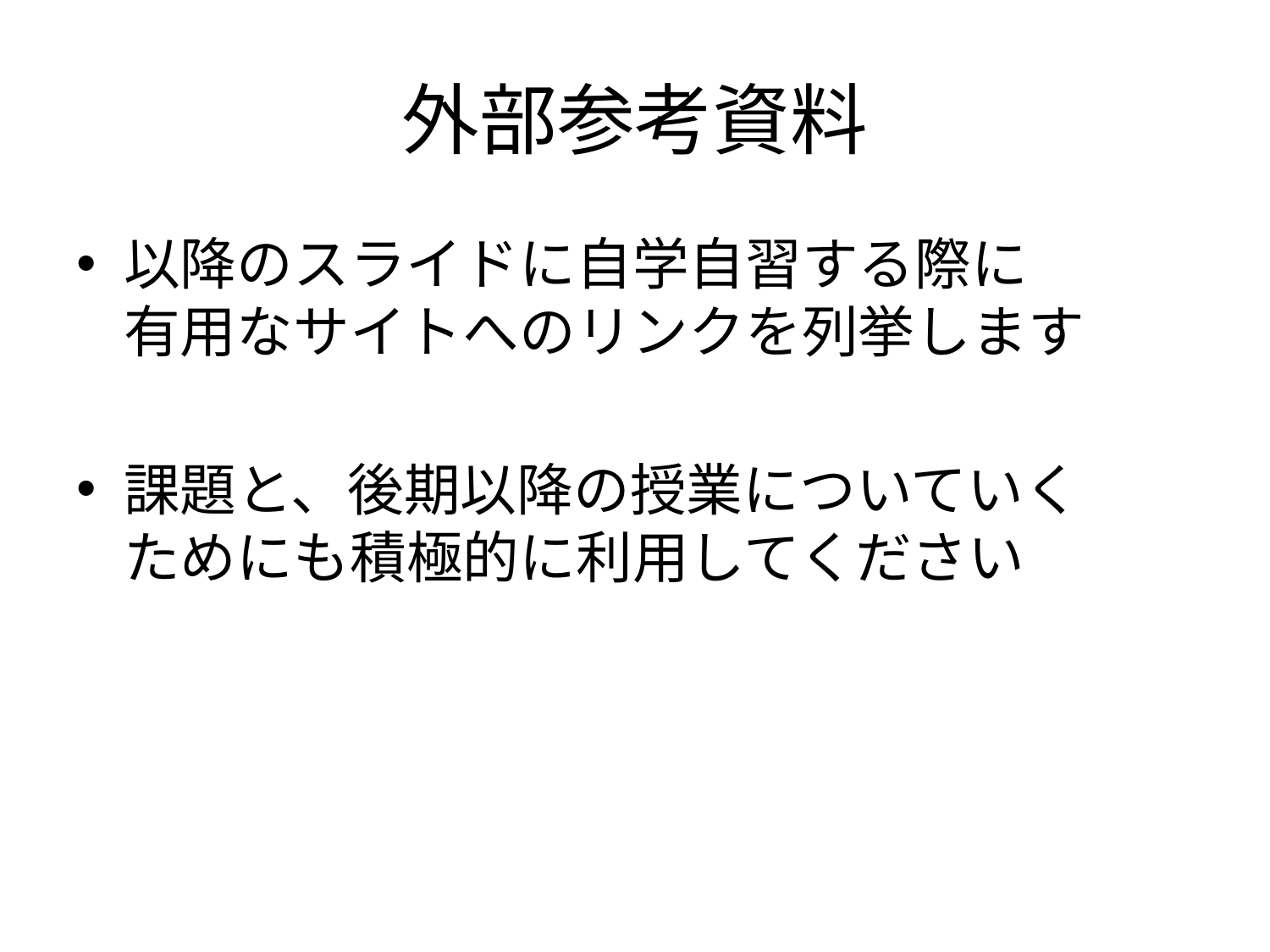

# 外部参考資料
以降のスライドに自学自習する際に
有用なサイトへのリンクを列挙します

課題と、後期以降の授業についていく
ためにも積極的に利用してください